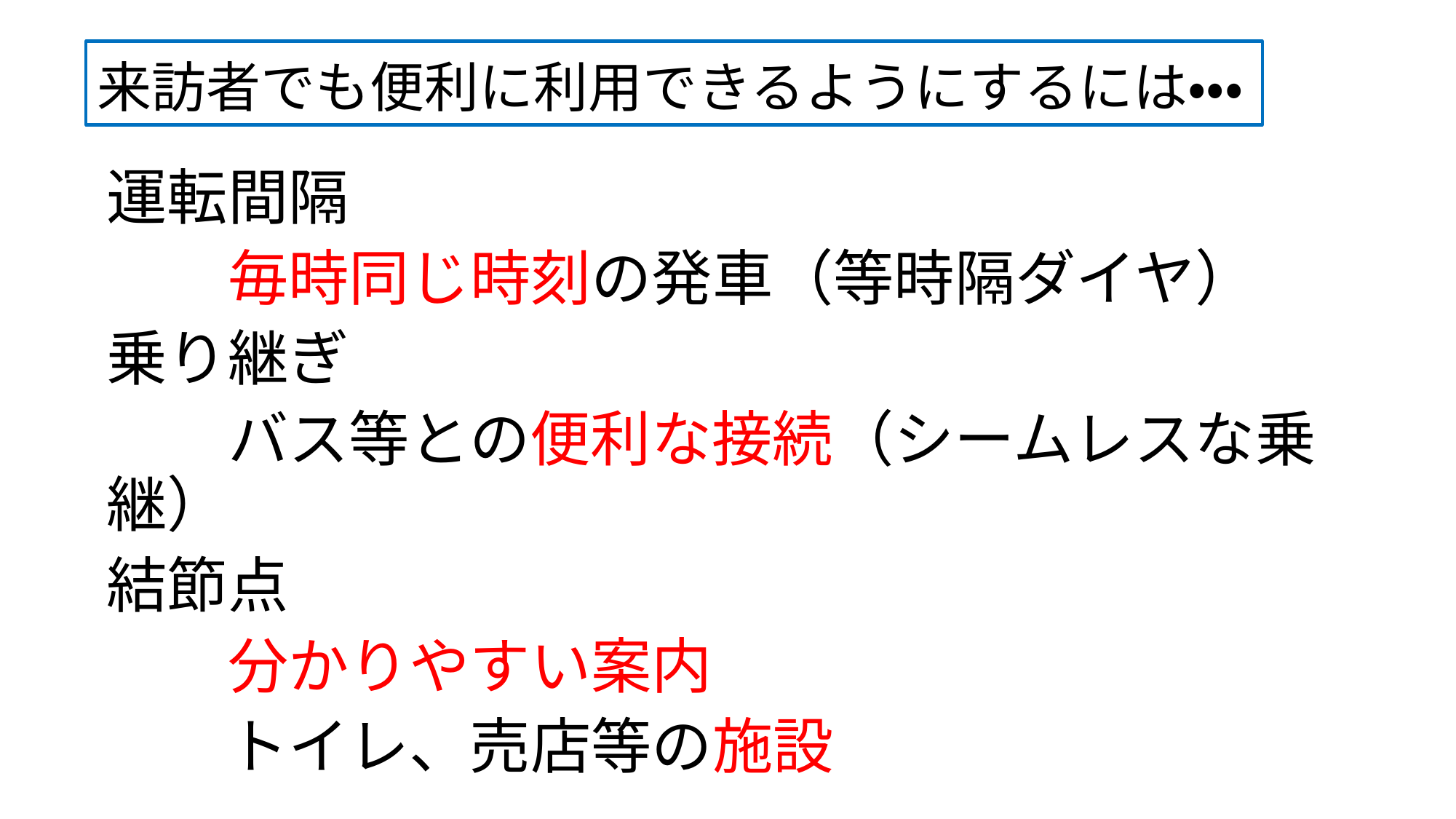

# 来訪者でも便利に利用できるようにするには・・・
運転間隔
　　毎時同じ時刻の発車（等時隔ダイヤ）
乗り継ぎ
　　バス等との便利な接続（シームレスな乗継）
結節点
　　分かりやすい案内
　　トイレ、売店等の施設